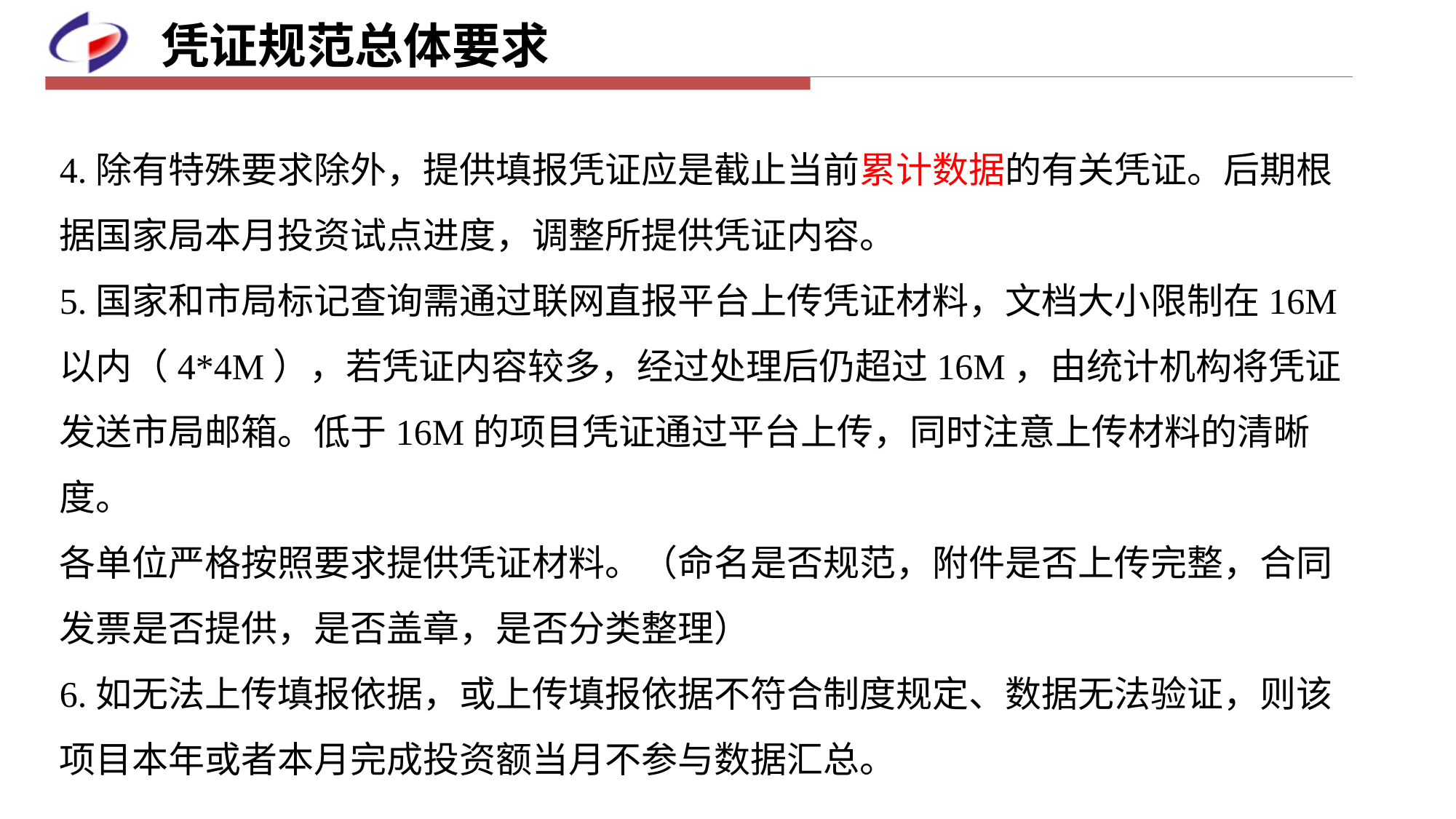

凭证规范总体要求
4.除有特殊要求除外，提供填报凭证应是截止当前累计数据的有关凭证。后期根据国家局本月投资试点进度，调整所提供凭证内容。
5.国家和市局标记查询需通过联网直报平台上传凭证材料，文档大小限制在16M以内（4*4M）️，若凭证内容较多，经过处理后仍超过16M，由统计机构将凭证发送市局邮箱。低于16M的项目凭证通过平台上传，同时注意上传材料的清晰度。
各单位严格按照要求提供凭证材料。（命名是否规范，附件是否上传完整，合同发票是否提供，是否盖章，是否分类整理）
6.如无法上传填报依据，或上传填报依据不符合制度规定、数据无法验证，则该项目本年或者本月完成投资额当月不参与数据汇总。